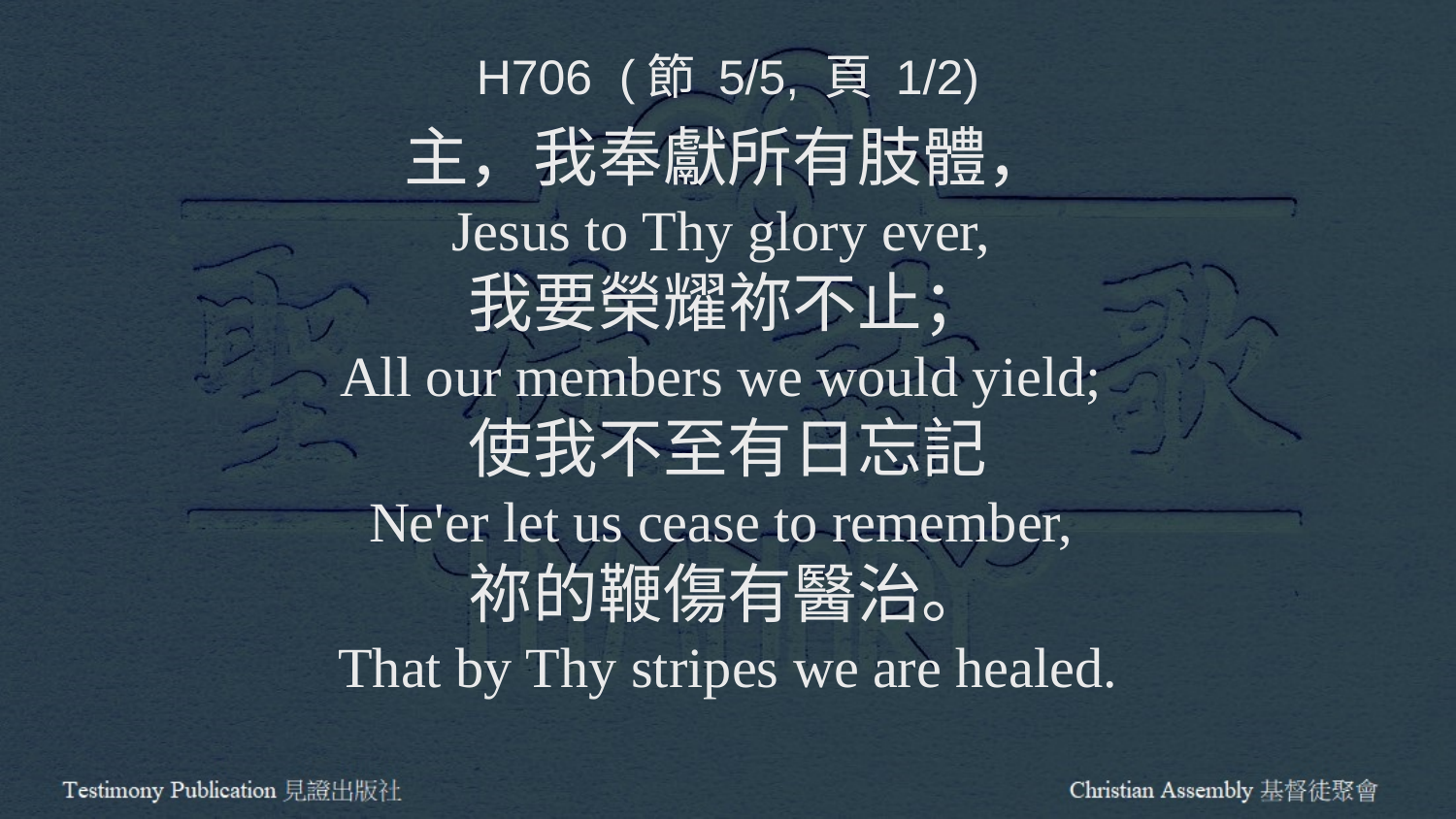

H706  (節 5/5, 頁 1/2)
主，我奉獻所有肢體，
Jesus to Thy glory ever,
我要榮耀祢不止；
All our members we would yield;
使我不至有日忘記
Ne'er let us cease to remember,
祢的鞭傷有醫治。
That by Thy stripes we are healed.